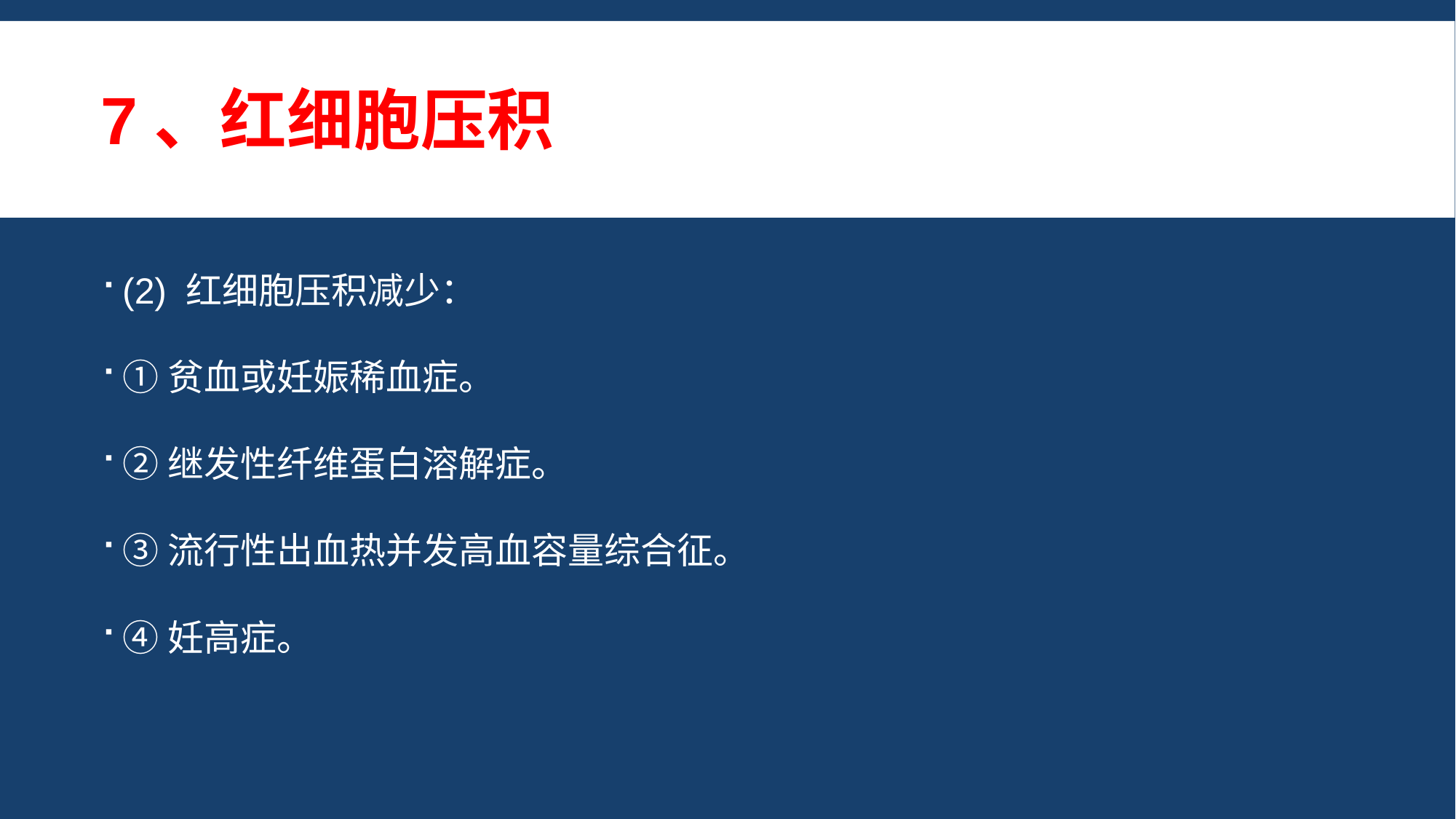

# 7、红细胞压积
(2) 红细胞压积减少：
①贫血或妊娠稀血症。
②继发性纤维蛋白溶解症。
③流行性出血热并发高血容量综合征。
④妊高症。